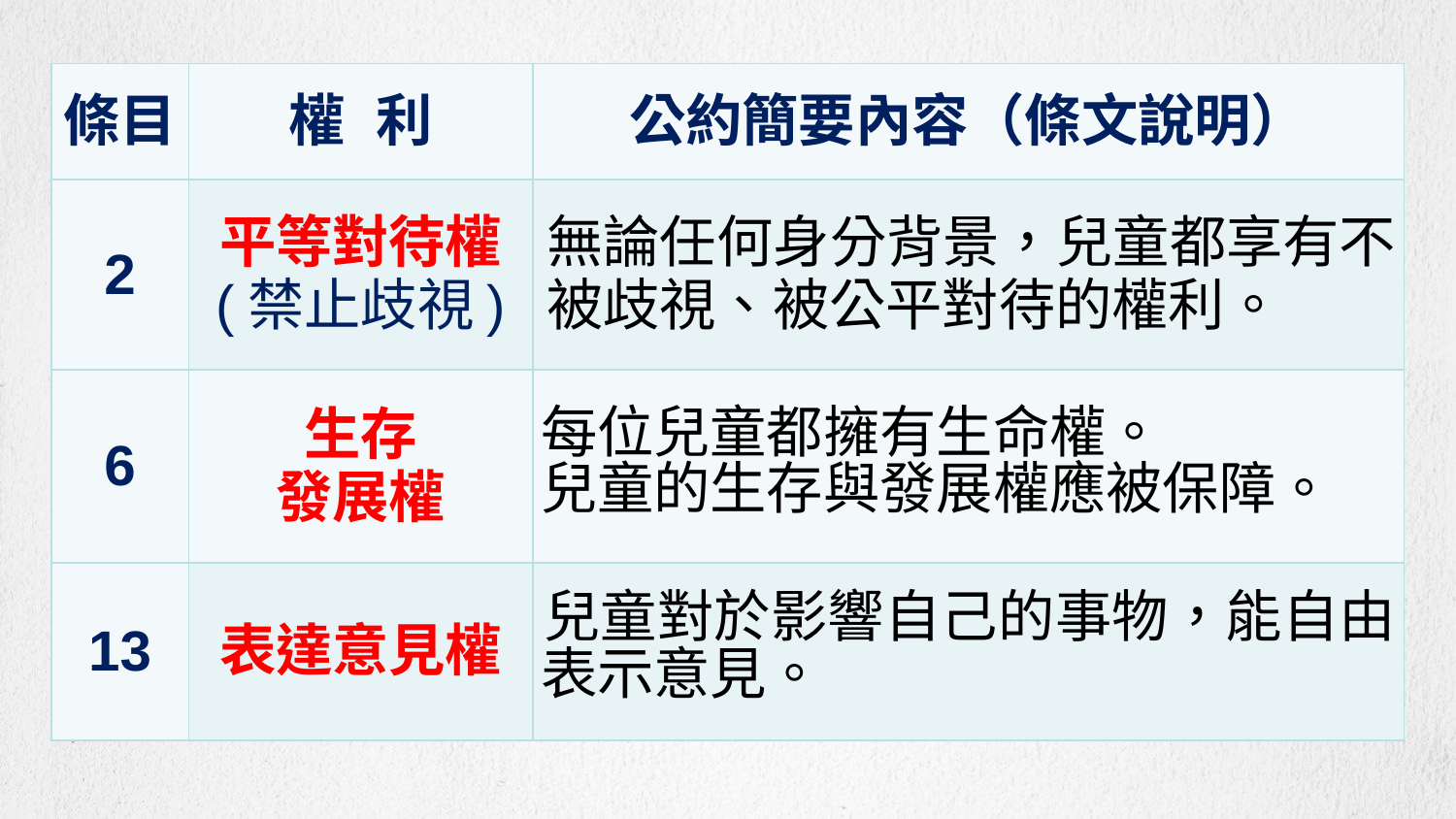

| 條目 | 權 利 | 公約簡要內容（條文說明） |
| --- | --- | --- |
| 2 | 平等對待權 (禁止歧視) | 無論任何身分背景，兒童都享有不被歧視、被公平對待的權利。 |
| 6 | 生存 發展權 | 每位兒童都擁有生命權。 兒童的生存與發展權應被保障。 |
| 13 | 表達意見權 | 兒童對於影響自己的事物，能自由表示意見。 |
#